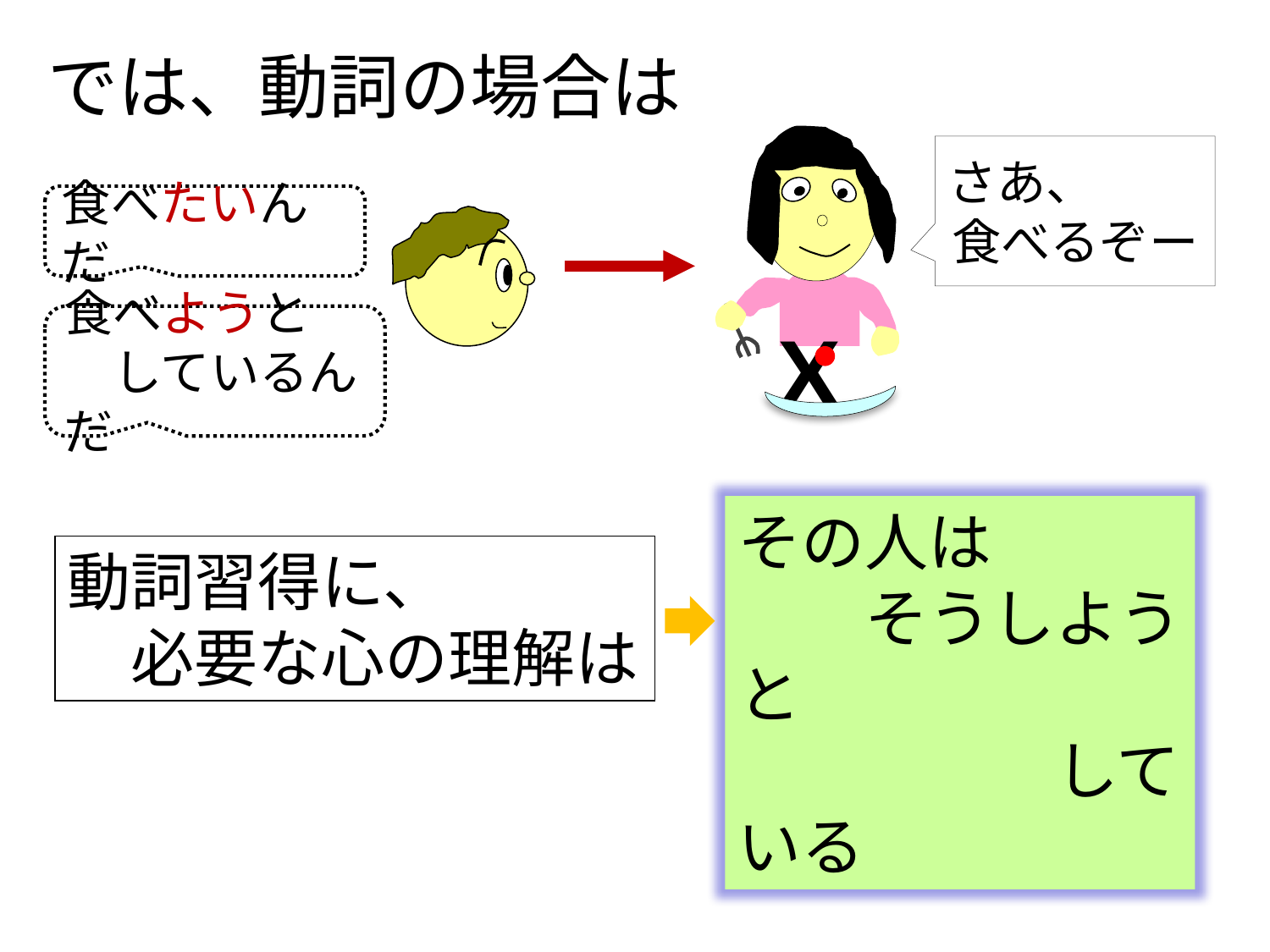

では、動詞の場合は

さあ、
食べるぞー
食べたいんだ

食べようと
　しているんだ
X

その人は
　　そうしようと
　　　　　している
動詞習得に、
　必要な心の理解は

他者の意図